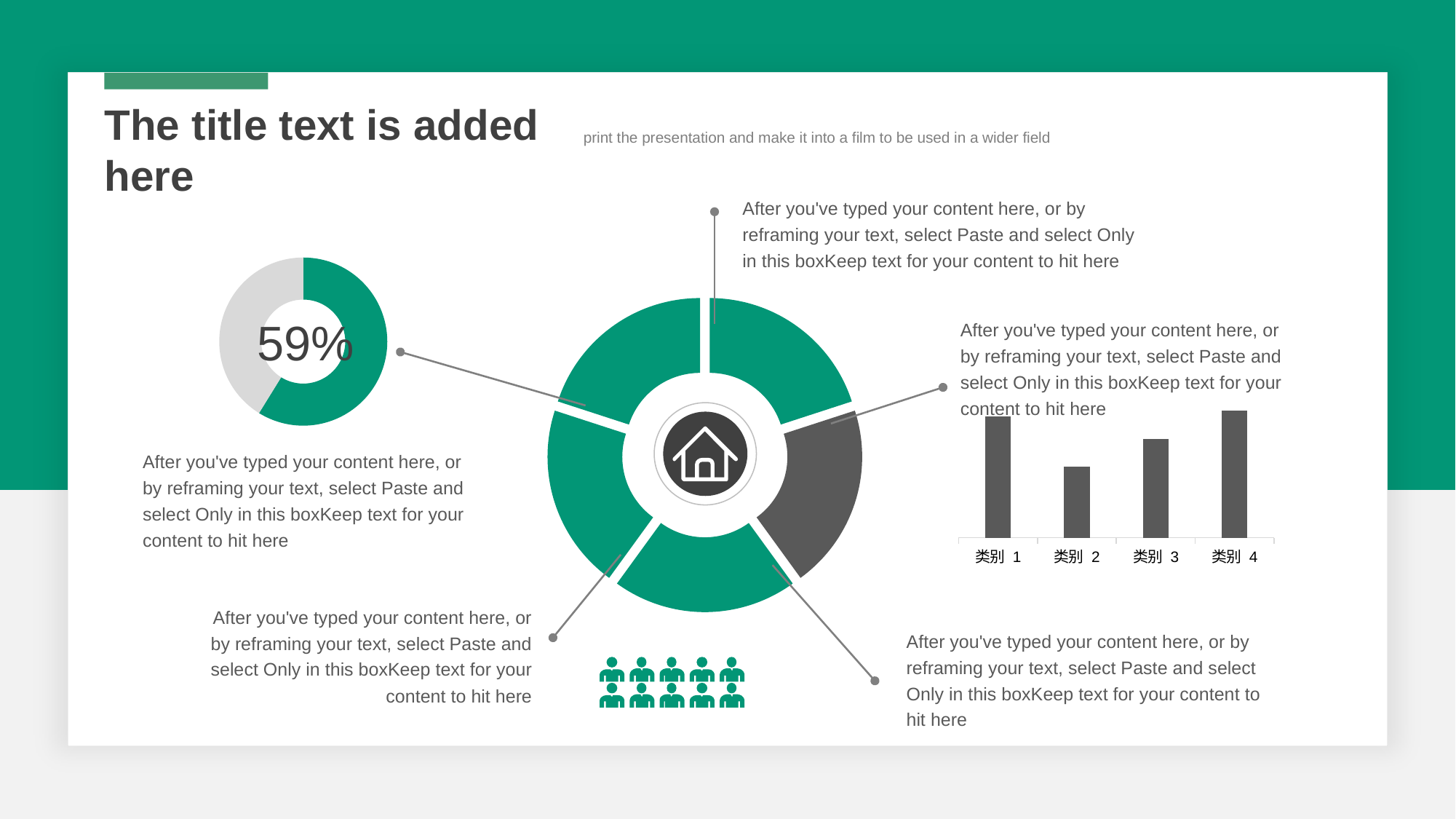

The title text is added here
print the presentation and make it into a film to be used in a wider field
After you've typed your content here, or by reframing your text, select Paste and select Only in this boxKeep text for your content to hit here

### Chart

| Category | 销售额 |
|---|---|
| 第一季度 | 100.0 |
| 第二季度 | 70.0 |
59%

### Chart

| Category | 销售额 |
|---|---|
| 第一季度 | 1.0 |
| 第二季度 | 1.0 |
| 第三季度 | 1.0 |
| 第四季度 | 1.0 |
After you've typed your content here, or by reframing your text, select Paste and select Only in this boxKeep text for your content to hit here

### Chart

| Category | 系列 1 |
|---|---|
| 类别 1 | 4.3 |
| 类别 2 | 2.5 |
| 类别 3 | 3.5 |
| 类别 4 | 4.5 |

After you've typed your content here, or by reframing your text, select Paste and select Only in this boxKeep text for your content to hit here
After you've typed your content here, or by reframing your text, select Paste and select Only in this boxKeep text for your content to hit here
After you've typed your content here, or by reframing your text, select Paste and select Only in this boxKeep text for your content to hit here